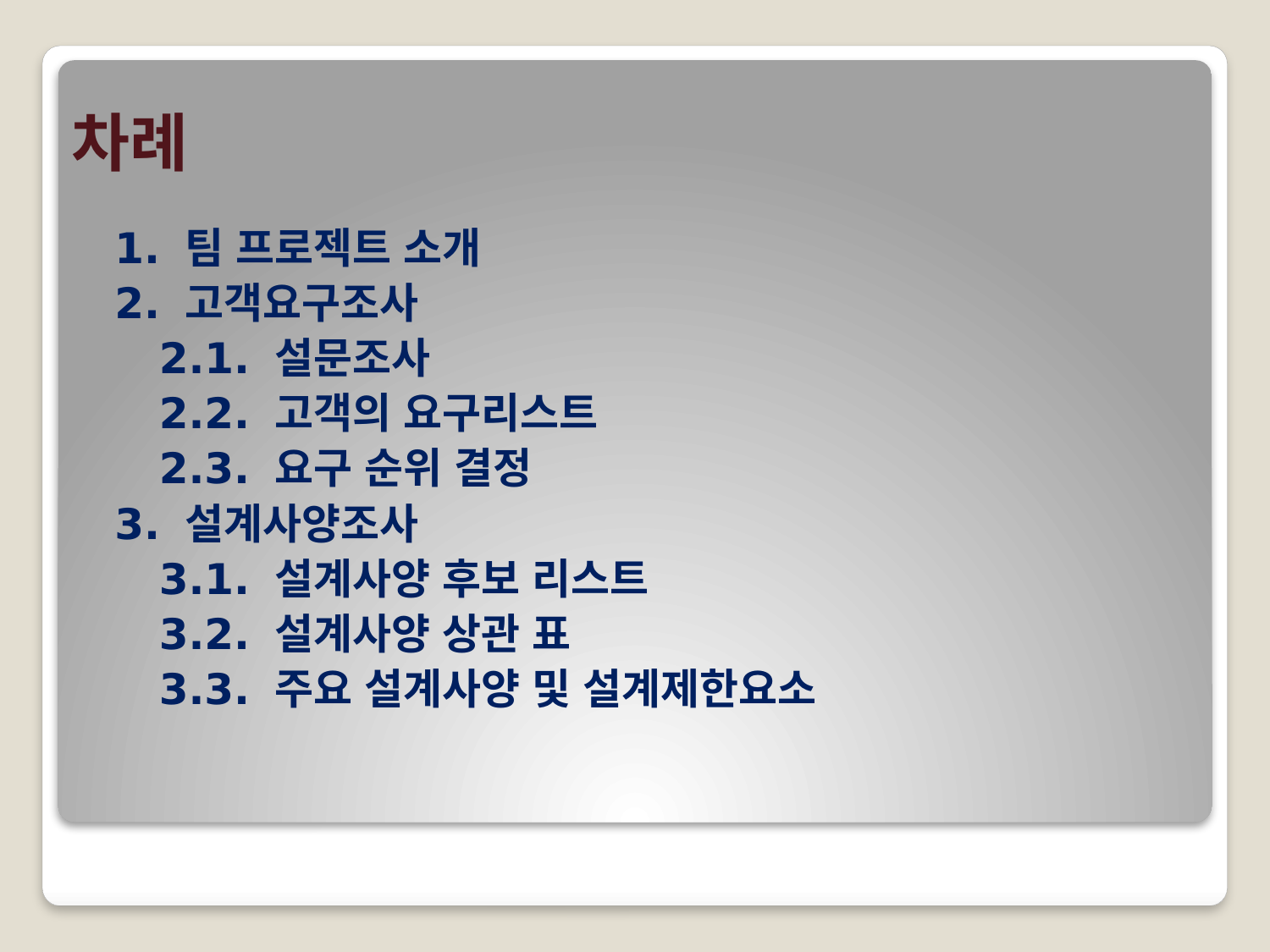

# 차례
1. 팀 프로젝트 소개
2. 고객요구조사
   2.1. 설문조사
   2.2. 고객의 요구리스트
   2.3. 요구 순위 결정
3. 설계사양조사
   3.1. 설계사양 후보 리스트
   3.2. 설계사양 상관 표
   3.3. 주요 설계사양 및 설계제한요소